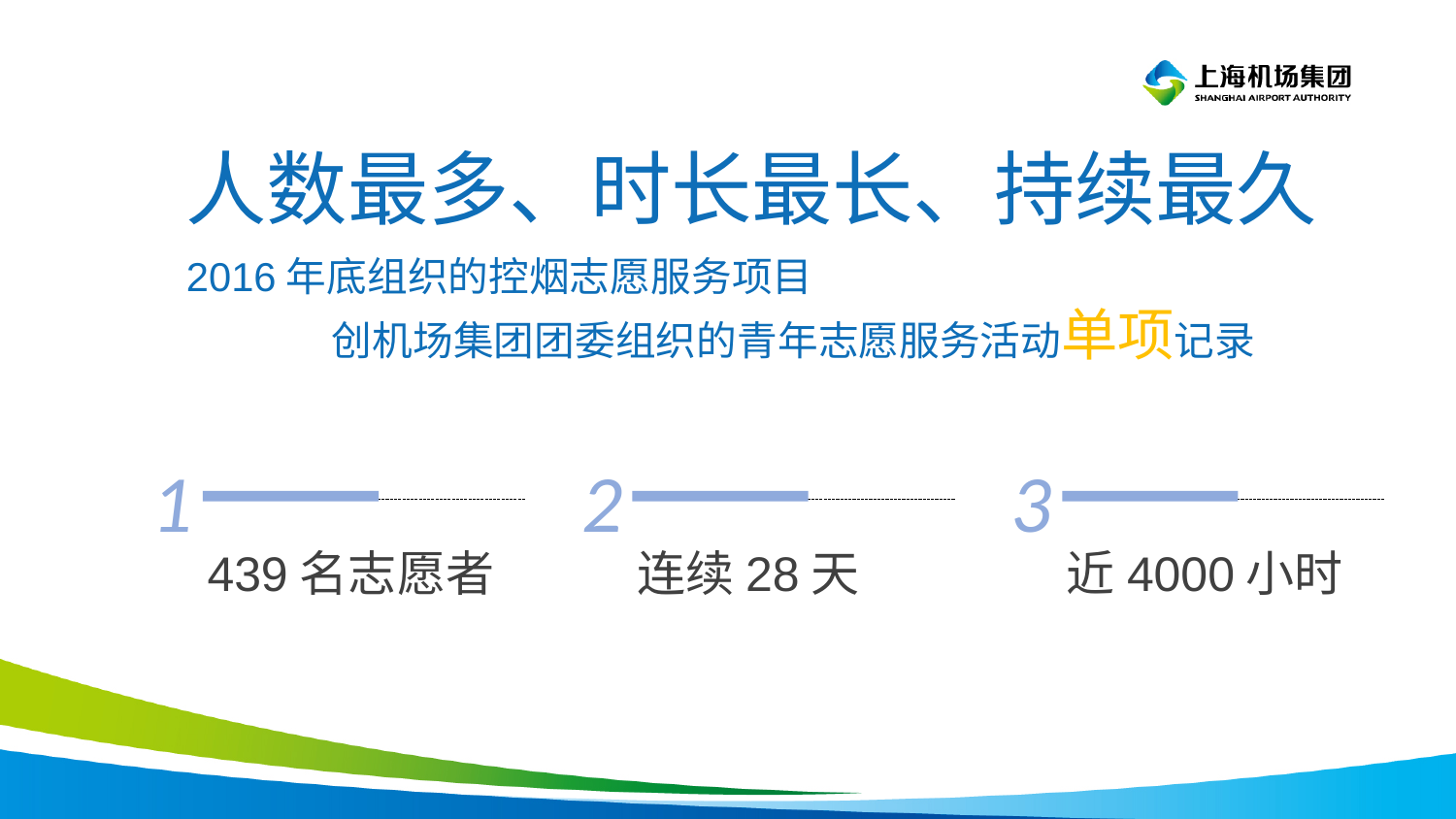

人数最多、时长最长、持续最久
2016年底组织的控烟志愿服务项目
	创机场集团团委组织的青年志愿服务活动单项记录
1
2
3

439名志愿者
连续28天
近4000小时